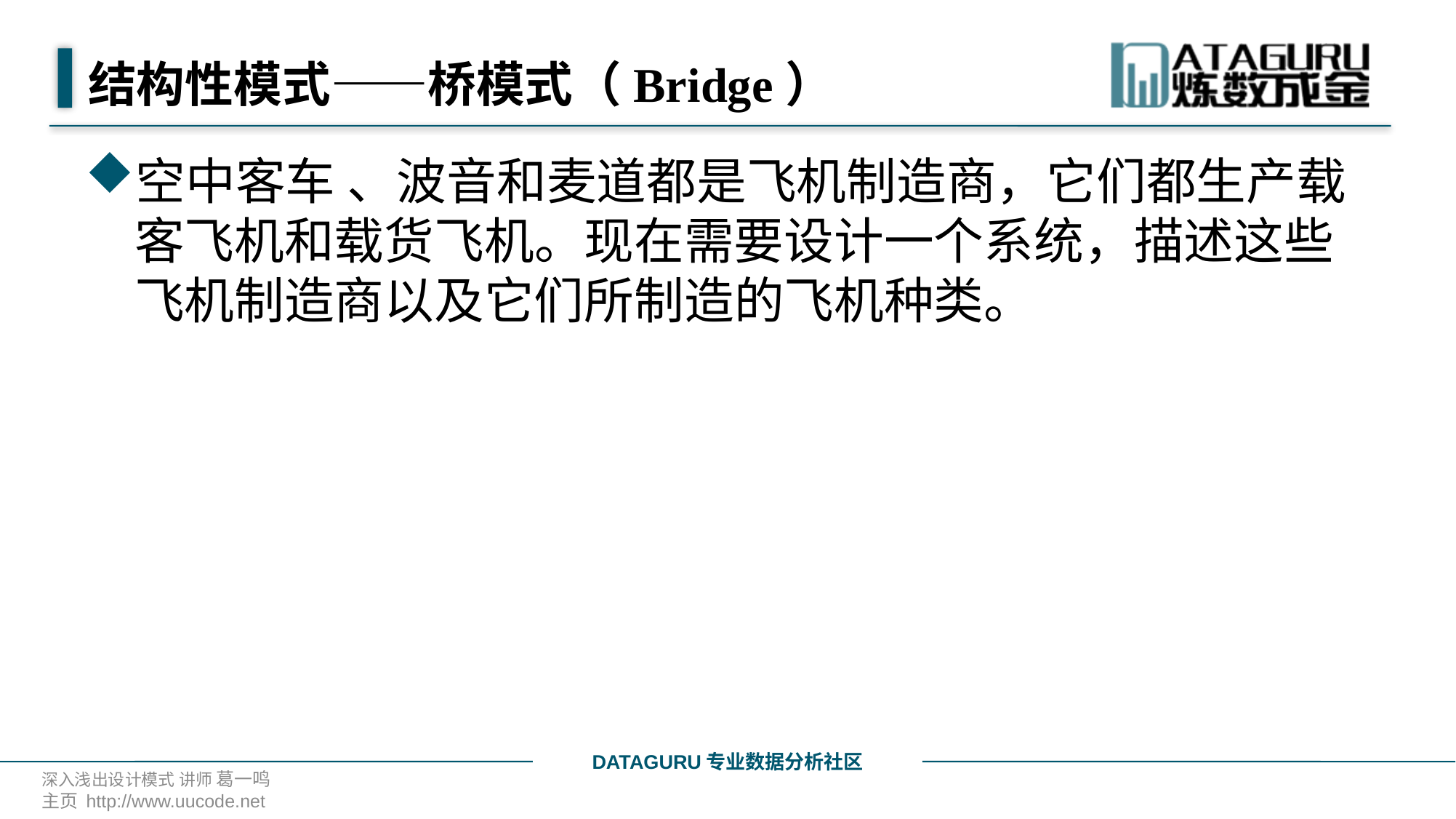

# 结构性模式——桥模式（Bridge）
空中客车 、波音和麦道都是飞机制造商，它们都生产载客飞机和载货飞机。现在需要设计一个系统，描述这些飞机制造商以及它们所制造的飞机种类。